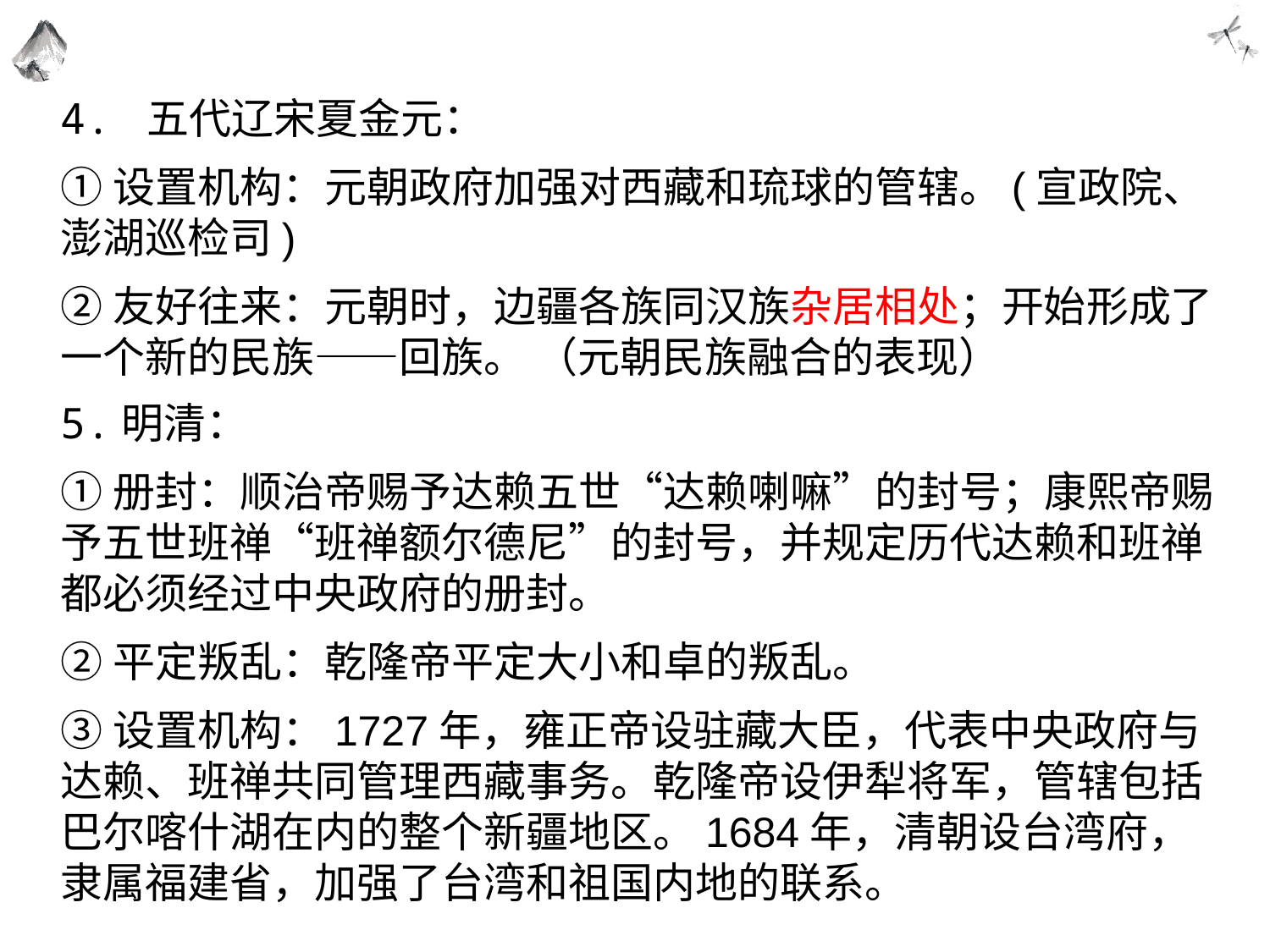

4. 五代辽宋夏金元：
①设置机构：元朝政府加强对西藏和琉球的管辖。(宣政院、澎湖巡检司)
②友好往来：元朝时，边疆各族同汉族杂居相处；开始形成了一个新的民族——回族。 （元朝民族融合的表现）
5.明清：
①册封：顺治帝赐予达赖五世“达赖喇嘛”的封号；康熙帝赐予五世班禅“班禅额尔德尼”的封号，并规定历代达赖和班禅都必须经过中央政府的册封。
②平定叛乱：乾隆帝平定大小和卓的叛乱。
③设置机构：1727年，雍正帝设驻藏大臣，代表中央政府与达赖、班禅共同管理西藏事务。乾隆帝设伊犁将军，管辖包括巴尔喀什湖在内的整个新疆地区。1684年，清朝设台湾府，隶属福建省，加强了台湾和祖国内地的联系。